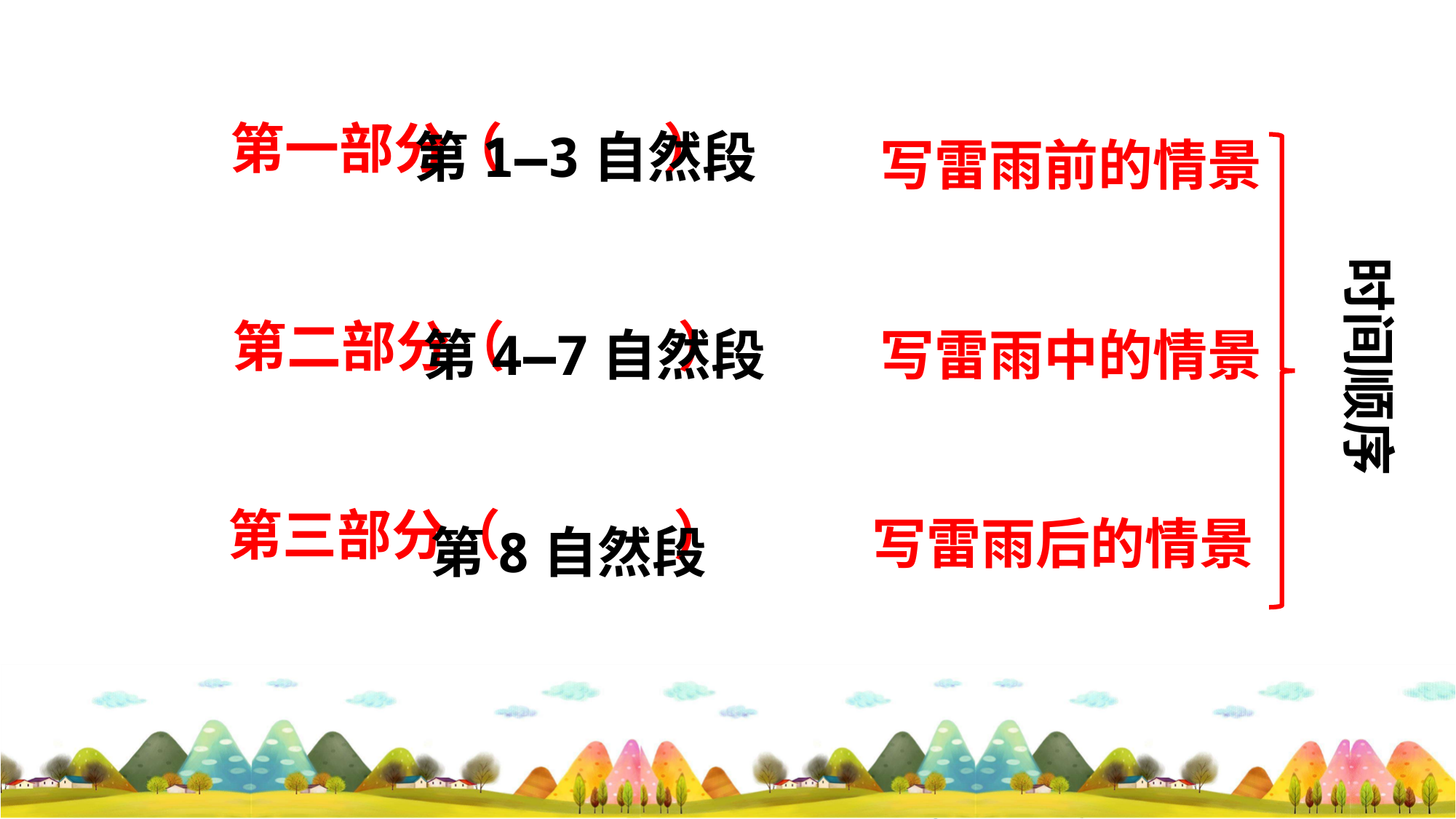

第一部分（             ）
第1—3自然段
写雷雨前的情景

时间顺序
第二部分（              ）
第4—7自然段
写雷雨中的情景
第三部分（              ）
写雷雨后的情景
第8自然段